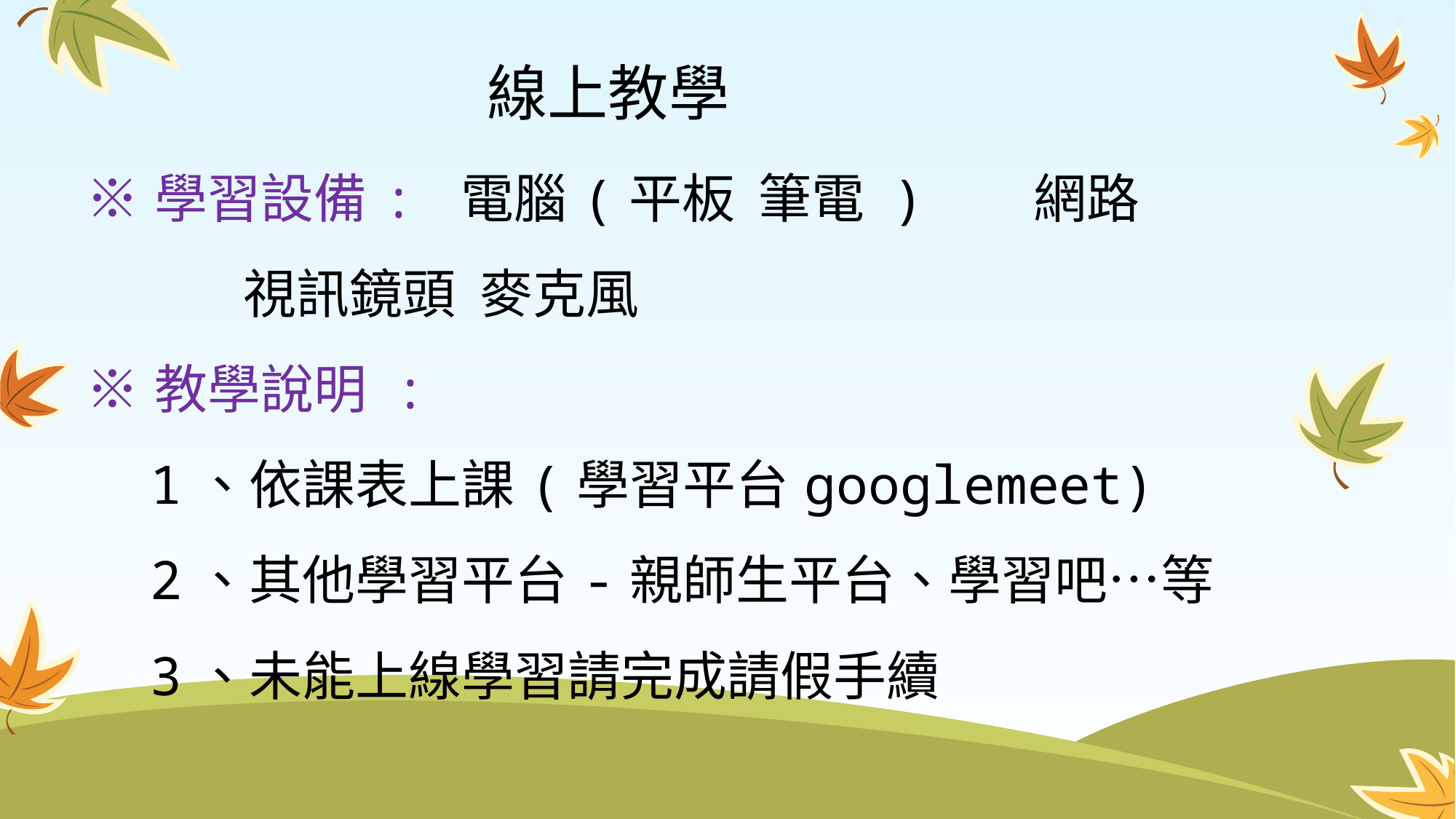

# 線上教學
※學習設備: 電腦(平板  筆電 )   網路
            視訊鏡頭  麥克風
※教學說明 :
  1、依課表上課(學習平台googlemeet)
  2、其他學習平台-親師生平台、學習吧…等
  3、未能上線學習請完成請假手續